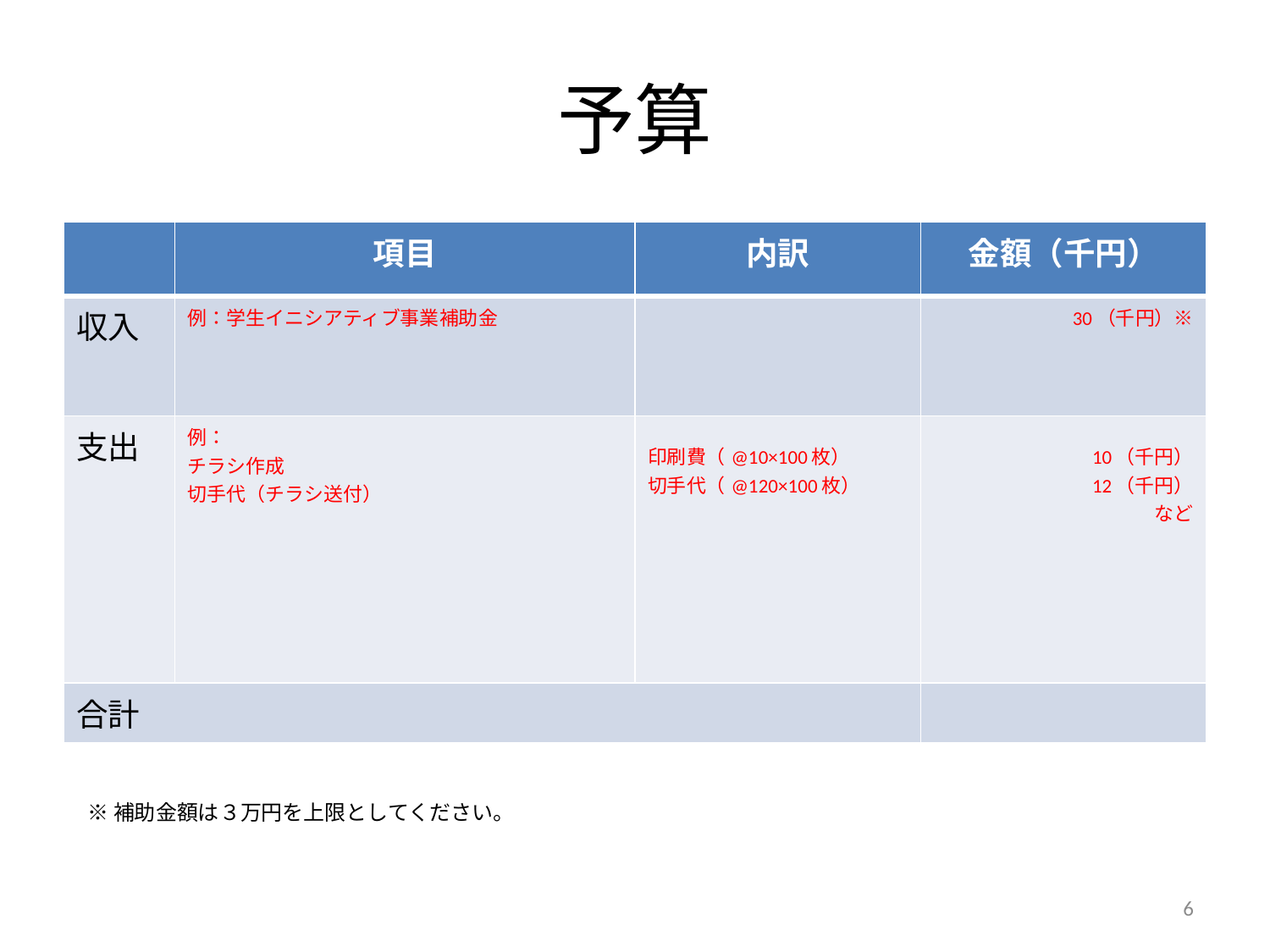

# 予算
|  | 項目 | 内訳 | 金額（千円） |
| --- | --- | --- | --- |
| 収入 | 例：学生イニシアティブ事業補助金 |  | 30（千円）※ |
| 支出 | 例： チラシ作成 切手代（チラシ送付） | 印刷費（@10×100枚） 切手代（@120×100枚） | 10（千円） 12（千円） など |
| 合計 |  |  |  |
※補助金額は３万円を上限としてください。
6